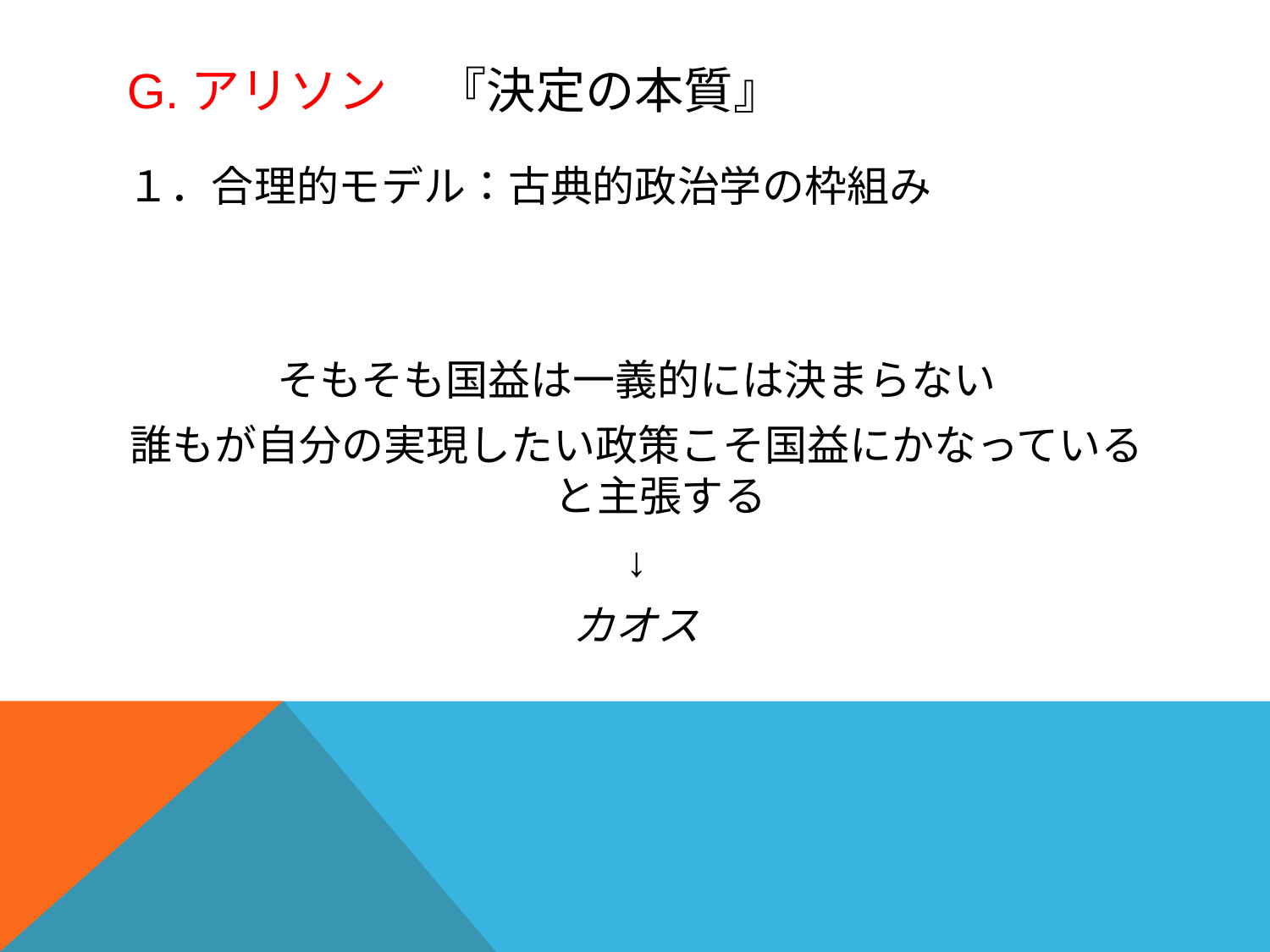

# G.アリソン　『決定の本質』
１．合理的モデル：古典的政治学の枠組み

そもそも国益は一義的には決まらない
誰もが自分の実現したい政策こそ国益にかなっていると主張する
↓
カオス